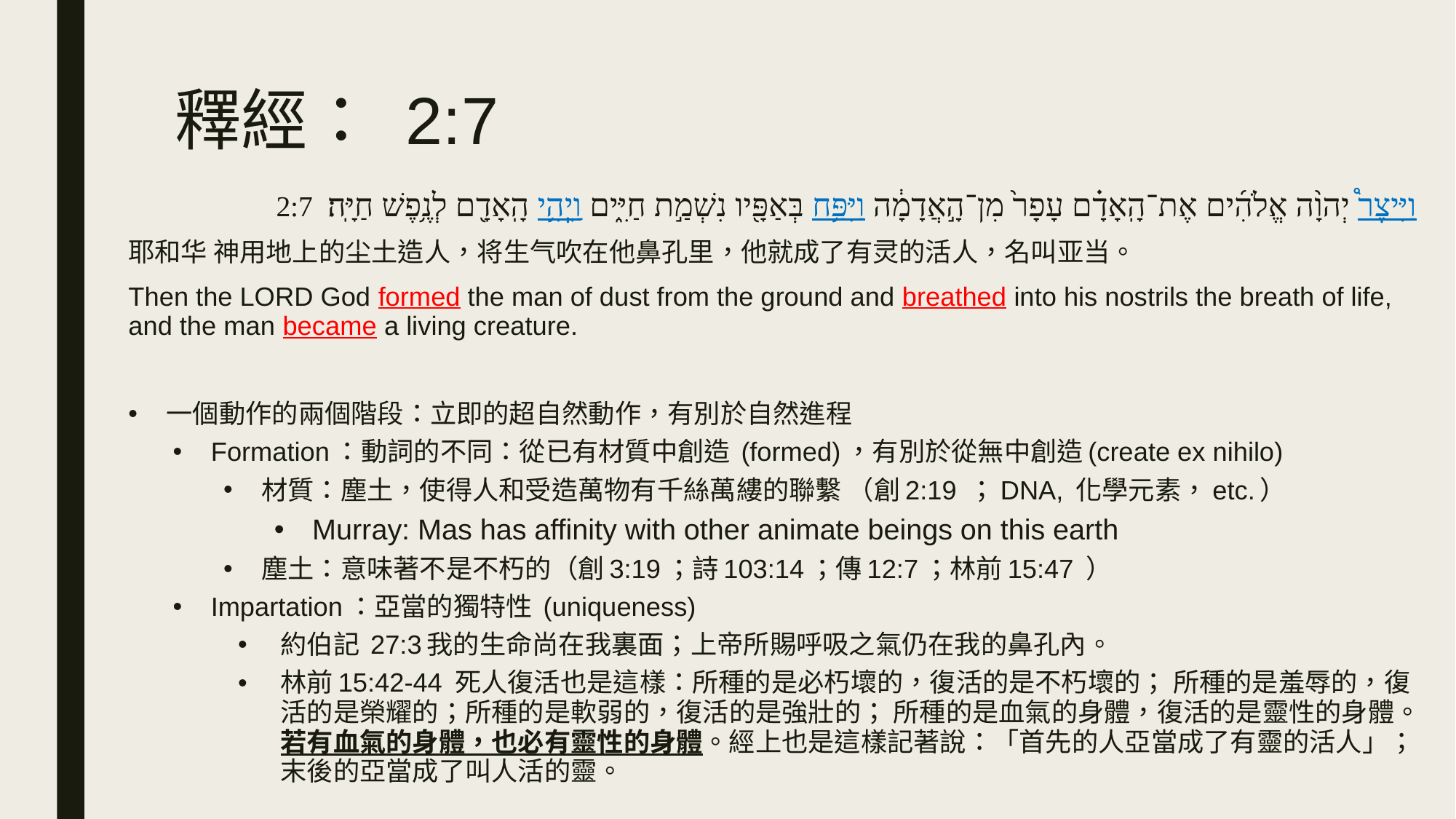

# 釋經： 2:7
וַיִּיצֶר֩ יְהוָ֨ה אֱלֹהִ֜ים אֶת־הָֽאָדָ֗ם עָפָר֙ מִן־הָ֣אֲדָמָ֔ה וַיִּפַּ֥ח בְּאַפָּ֖יו נִשְׁמַ֣ת חַיִּ֑ים וַֽיְהִ֥י הָֽאָדָ֖ם לְנֶ֥פֶשׁ חַיָּֽה׃  2:7
耶和华 神用地上的尘土造人，将生气吹在他鼻孔里，他就成了有灵的活人，名叫亚当。
Then the LORD God formed the man of dust from the ground and breathed into his nostrils the breath of life, and the man became a living creature.

一個動作的兩個階段：立即的超自然動作，有別於自然進程
Formation：動詞的不同：從已有材質中創造 (formed)，有別於從無中創造(create ex nihilo)
材質：塵土，使得人和受造萬物有千絲萬縷的聯繫 （創2:19 ；DNA, 化學元素，etc.）
Murray: Mas has affinity with other animate beings on this earth
塵土：意味著不是不朽的（創3:19；詩103:14；傳12:7；林前15:47 ）
Impartation：亞當的獨特性 (uniqueness)
約伯記 27:3我的生命尚在我裏面；上帝所賜呼吸之氣仍在我的鼻孔內。
林前15:42-44 死人復活也是這樣：所種的是必朽壞的，復活的是不朽壞的； 所種的是羞辱的，復活的是榮耀的；所種的是軟弱的，復活的是強壯的； 所種的是血氣的身體，復活的是靈性的身體。若有血氣的身體，也必有靈性的身體。經上也是這樣記著說：「首先的人亞當成了有靈的活人」；末後的亞當成了叫人活的靈。